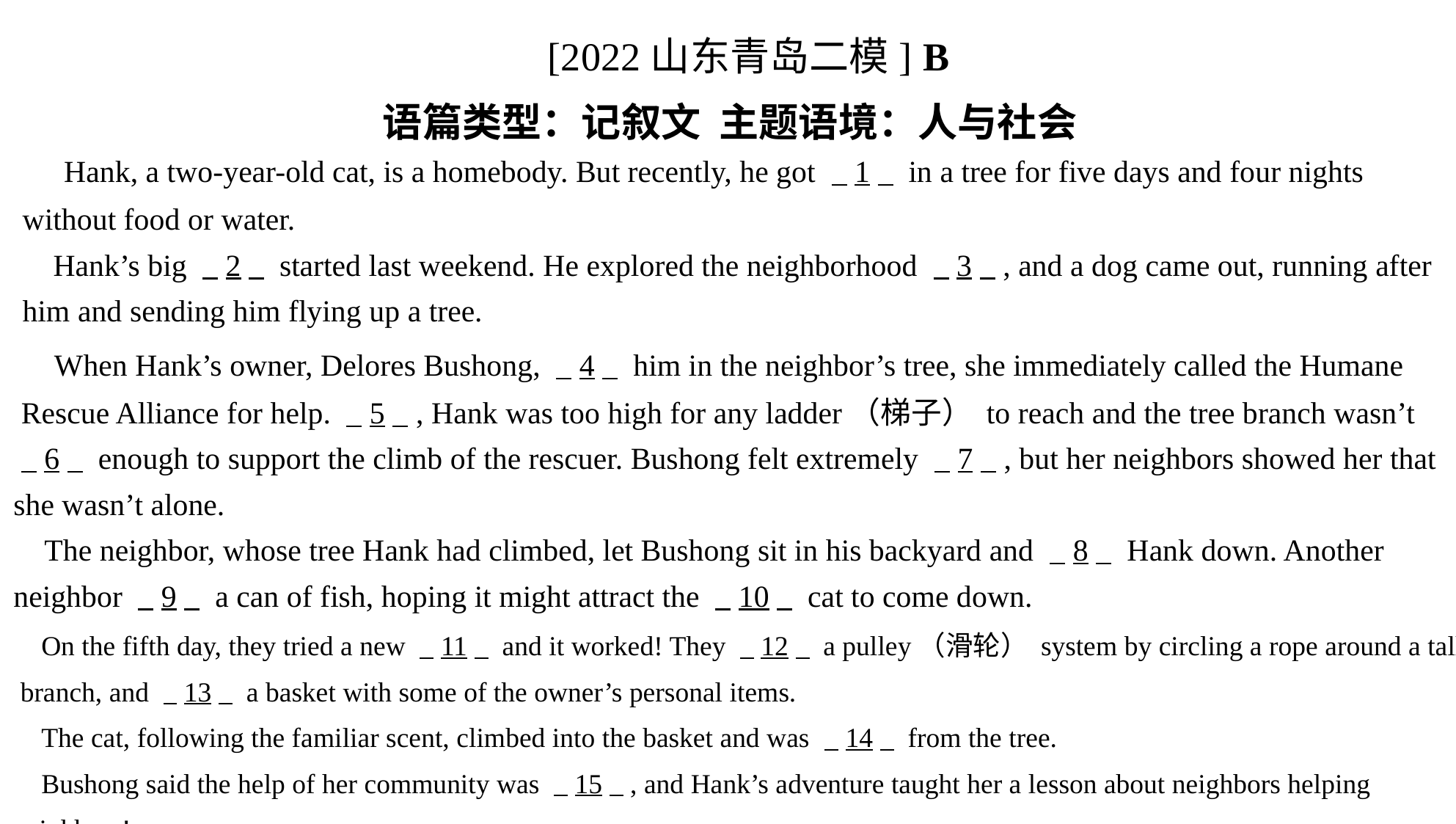

[2022山东青岛二模] B
语篇类型：记叙文  主题语境：人与社会
    Hank, a two-year-old cat, is a homebody. But recently, he got .  .1.  . in a tree for five days and four nights
without food or water.
    Hank’s big .  .2.  . started last weekend. He explored the neighborhood .  .3.  ., and a dog came out, running after
him and sending him flying up a tree.
    When Hank’s owner, Delores Bushong, .  .4.  . him in the neighbor’s tree, she immediately called the Humane
 Rescue Alliance for help. .  .5.  ., Hank was too high for any ladder（梯子） to reach and the tree branch wasn’t
.  .6.  . enough to support the climb of the rescuer. Bushong felt extremely .  .7.  ., but her neighbors showed her that
she wasn’t alone.
    The neighbor, whose tree Hank had climbed, let Bushong sit in his backyard and .  .8.  . Hank down. Another
neighbor .  .9.  . a can of fish, hoping it might attract the .  .10.  . cat to come down.
    On the fifth day, they tried a new .  .11.  . and it worked! They .  .12.  . a pulley（滑轮） system by circling a rope around a tall
 branch, and .  .13.  . a basket with some of the owner’s personal items.
    The cat, following the familiar scent, climbed into the basket and was .  .14.  . from the tree.
    Bushong said the help of her community was .  .15.  ., and Hank’s adventure taught her a lesson about neighbors helping
neighbors!